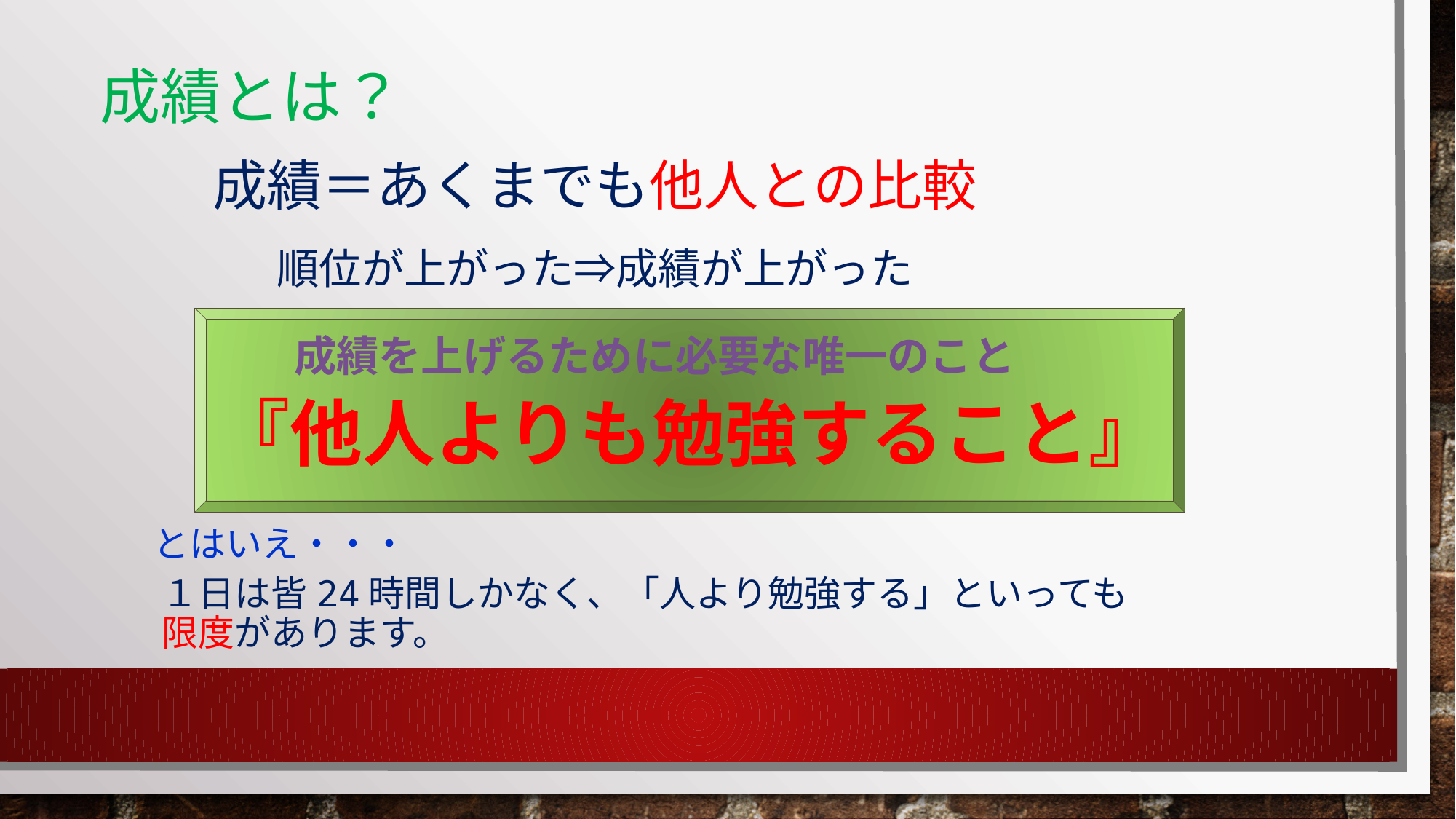

# 成績とは？
成績＝あくまでも他人との比較
順位が上がった⇒成績が上がった

成績を上げるために必要な唯一のこと
『他人よりも勉強すること』
とはいえ・・・
１日は皆24時間しかなく、「人より勉強する」といっても限度があります。